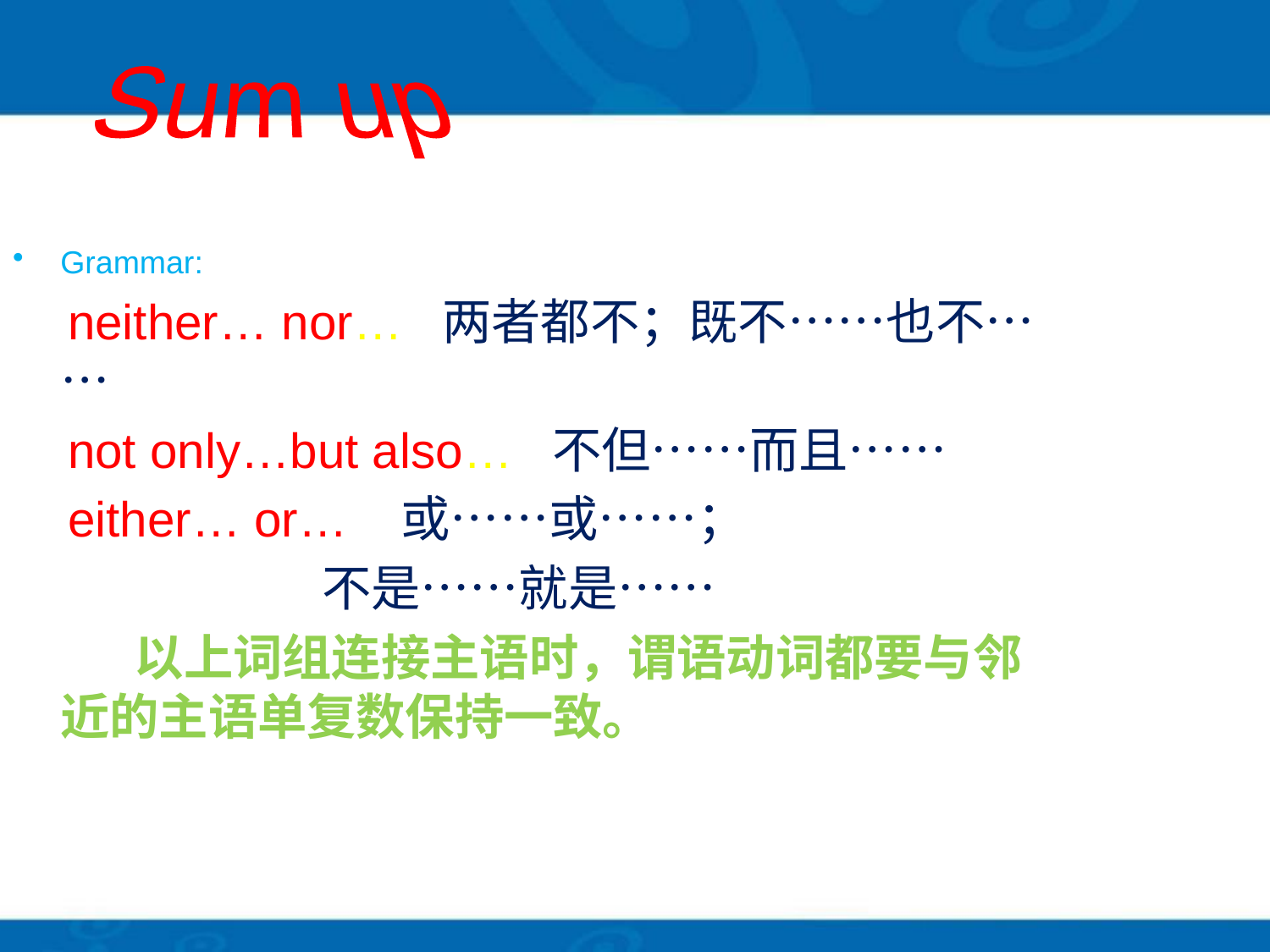

Sum up
Grammar:
    neither… nor…  两者都不；既不……也不……
    not only…but also…  不但……而且……
    either… or…   或……或……；
                           不是……就是……
          以上词组连接主语时，谓语动词都要与邻近的主语单复数保持一致。